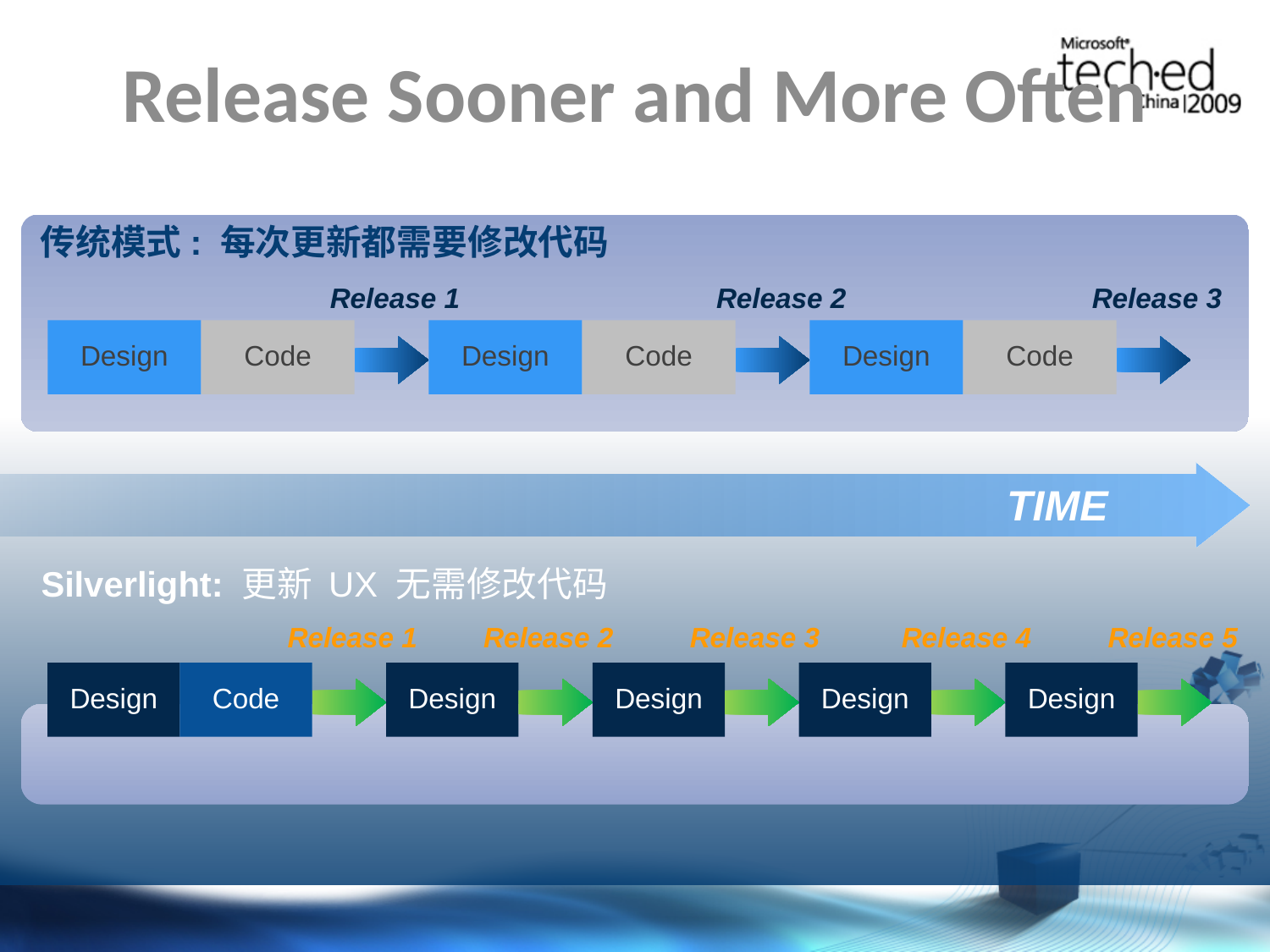

# Release Sooner and More Often

传统模式: 每次更新都需要修改代码
Release 1
Release 2
Release 3
Design
Code
Design
Code
Design
Code

TIME
Silverlight: 更新 UX 无需修改代码
Release 1
Release 2
Release 3
Release 4
Release 5
Design
Code
Design
Design
Design
Design